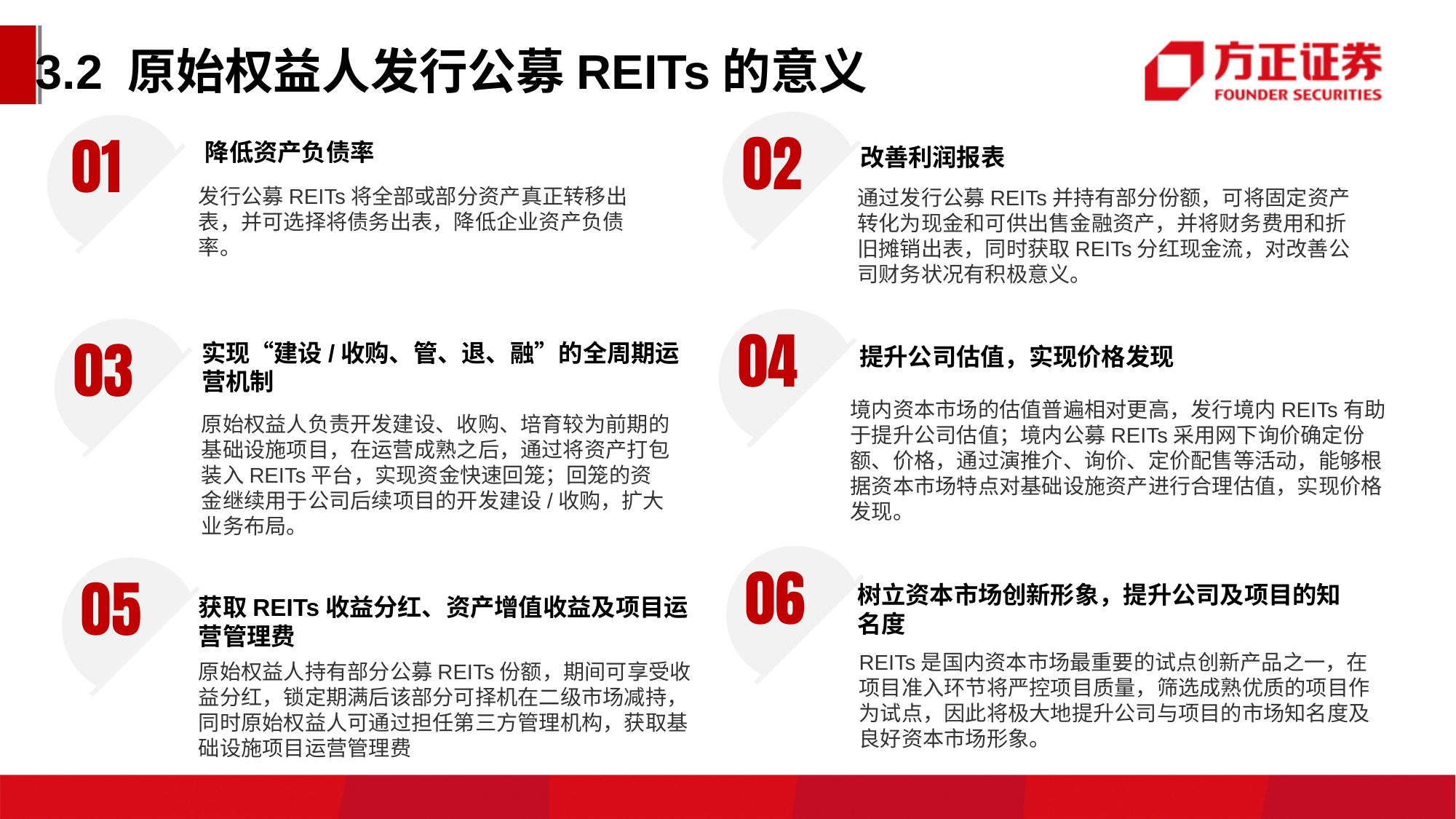

3.2 原始权益人发行公募REITs的意义

02

01
降低资产负债率
改善利润报表
发行公募REITs将全部或部分资产真正转移出表，并可选择将债务出表，降低企业资产负债率。
通过发行公募REITs并持有部分份额，可将固定资产转化为现金和可供出售金融资产，并将财务费用和折旧摊销出表，同时获取REITs分红现金流，对改善公司财务状况有积极意义。

04

03
实现“建设/收购、管、退、融”的全周期运营机制
提升公司估值，实现价格发现
境内资本市场的估值普遍相对更高，发行境内REITs有助于提升公司估值；境内公募REITs采用网下询价确定份额、价格，通过演推介、询价、定价配售等活动，能够根据资本市场特点对基础设施资产进行合理估值，实现价格发现。
原始权益人负责开发建设、收购、培育较为前期的基础设施项目，在运营成熟之后，通过将资产打包装入REITs平台，实现资金快速回笼；回笼的资金继续用于公司后续项目的开发建设/收购，扩大业务布局。

06

05
树立资本市场创新形象，提升公司及项目的知名度
获取REITs收益分红、资产增值收益及项目运营管理费
REITs是国内资本市场最重要的试点创新产品之一，在项目准入环节将严控项目质量，筛选成熟优质的项目作为试点，因此将极大地提升公司与项目的市场知名度及良好资本市场形象。
原始权益人持有部分公募REITs份额，期间可享受收益分红，锁定期满后该部分可择机在二级市场减持，同时原始权益人可通过担任第三方管理机构，获取基础设施项目运营管理费